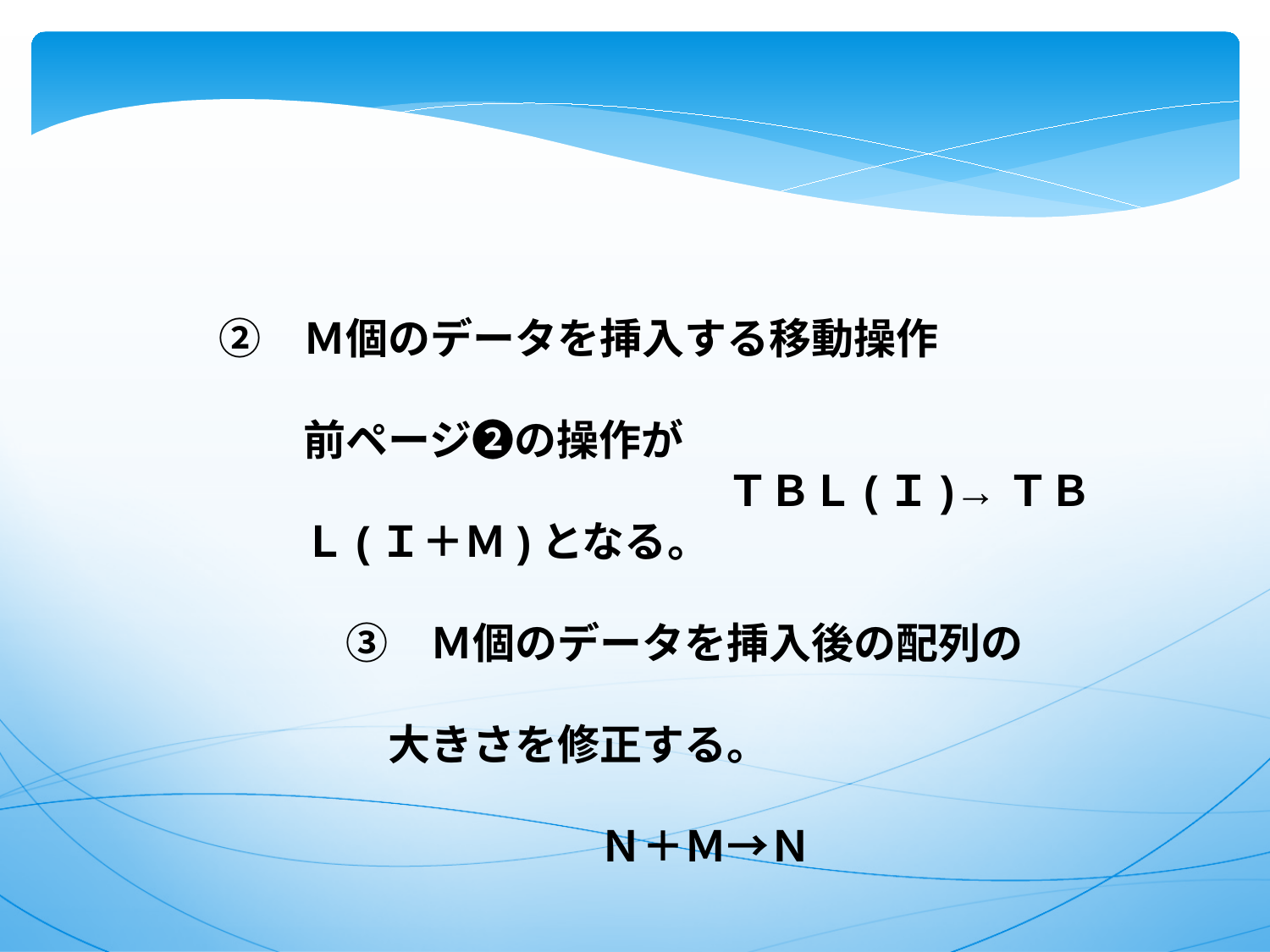

②　Ｍ個のデータを挿入する移動操作

前ページ❷の操作が
　　　　　　　　　　ＴＢＬ(Ｉ)→ＴＢＬ(Ｉ＋Ｍ)となる。

　③　Ｍ個のデータを挿入後の配列の
　　　　　　　　　　　　　　　　　　　　大きさを修正する。

　　　　　　　Ｎ＋Ｍ→Ｎ